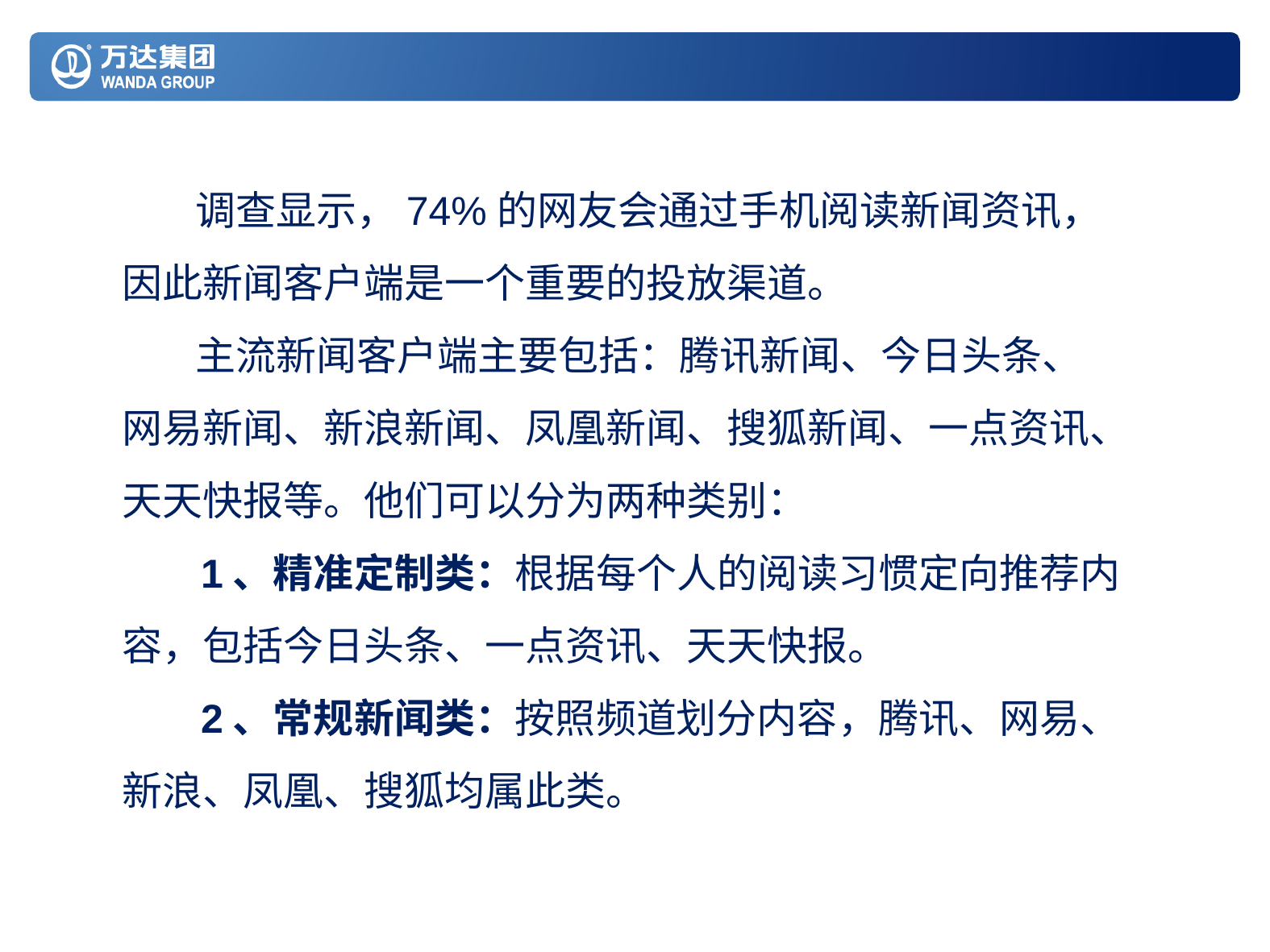

调查显示，74%的网友会通过手机阅读新闻资讯，因此新闻客户端是一个重要的投放渠道。
       主流新闻客户端主要包括：腾讯新闻、今日头条、网易新闻、新浪新闻、凤凰新闻、搜狐新闻、一点资讯、天天快报等。他们可以分为两种类别：
       1、精准定制类：根据每个人的阅读习惯定向推荐内容，包括今日头条、一点资讯、天天快报。
       2、常规新闻类：按照频道划分内容，腾讯、网易、新浪、凤凰、搜狐均属此类。